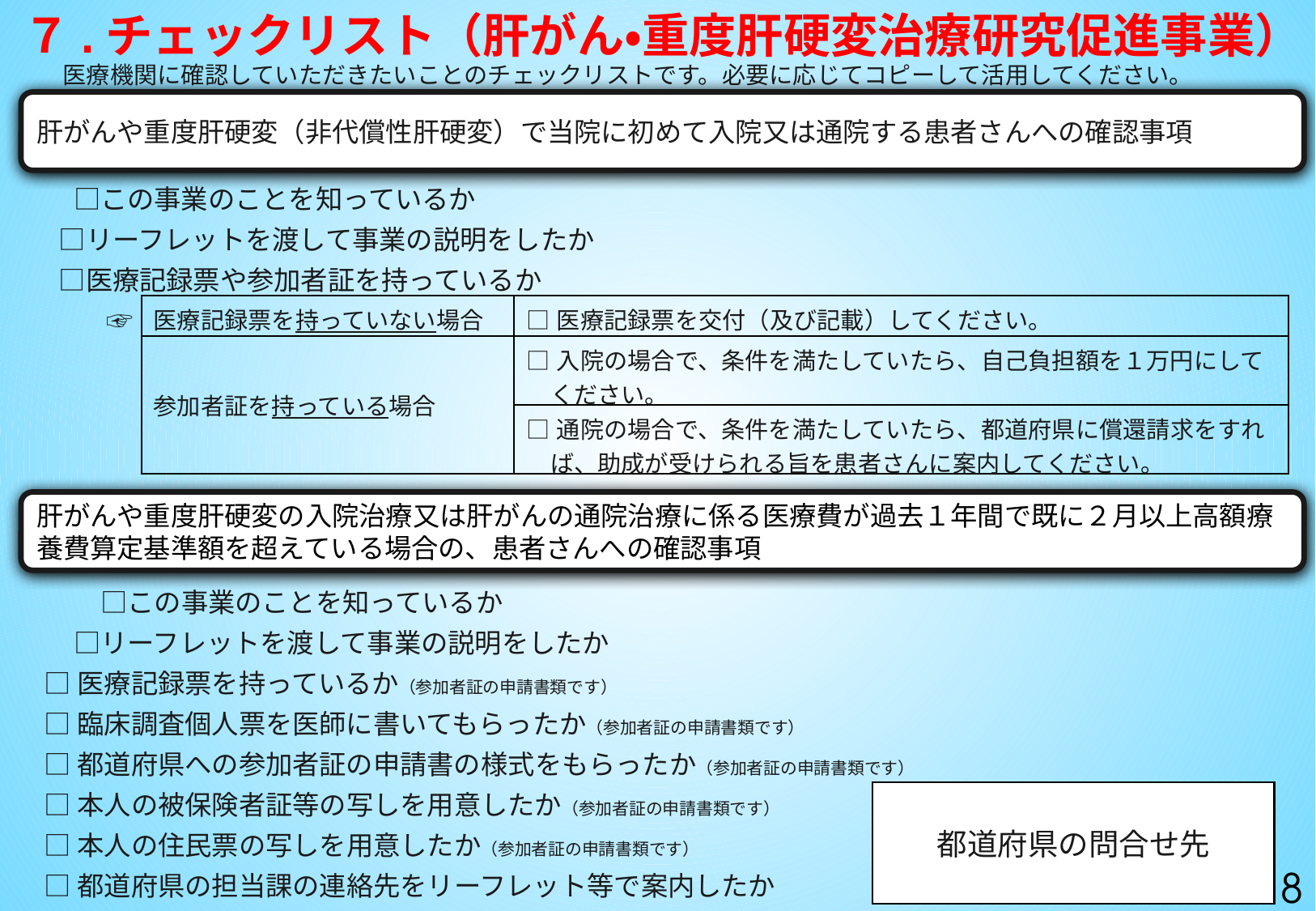

７.チェックリスト（肝がん・重度肝硬変治療研究促進事業）
医療機関に確認していただきたいことのチェックリストです。必要に応じてコピーして活用してください。
肝がんや重度肝硬変（非代償性肝硬変）で当院に初めて入院又は通院する患者さんへの確認事項
　　□この事業のことを知っているか
　  □リーフレットを渡して事業の説明をしたか
　  □医療記録票や参加者証を持っているか
　　　☞

　　　□この事業のことを知っているか
　　□リーフレットを渡して事業の説明をしたか
    □医療記録票を持っているか（参加者証の申請書類です）
    □臨床調査個人票を医師に書いてもらったか（参加者証の申請書類です）
    □都道府県への参加者証の申請書の様式をもらったか（参加者証の申請書類です）
    □本人の被保険者証等の写しを用意したか（参加者証の申請書類です）
    □本人の住民票の写しを用意したか（参加者証の申請書類です）
    □都道府県の担当課の連絡先をリーフレット等で案内したか
| 医療記録票を持っていない場合 | □医療記録票を交付（及び記載）してください。 |
| --- | --- |
| 参加者証を持っている場合 | □入院の場合で、条件を満たしていたら、自己負担額を１万円にしてください。 |
|  | □通院の場合で、条件を満たしていたら、都道府県に償還請求をすれば、助成が受けられる旨を患者さんに案内してください。 |
肝がんや重度肝硬変の入院治療又は肝がんの通院治療に係る医療費が過去１年間で既に２月以上高額療養費算定基準額を超えている場合の、患者さんへの確認事項
都道府県の問合せ先
8